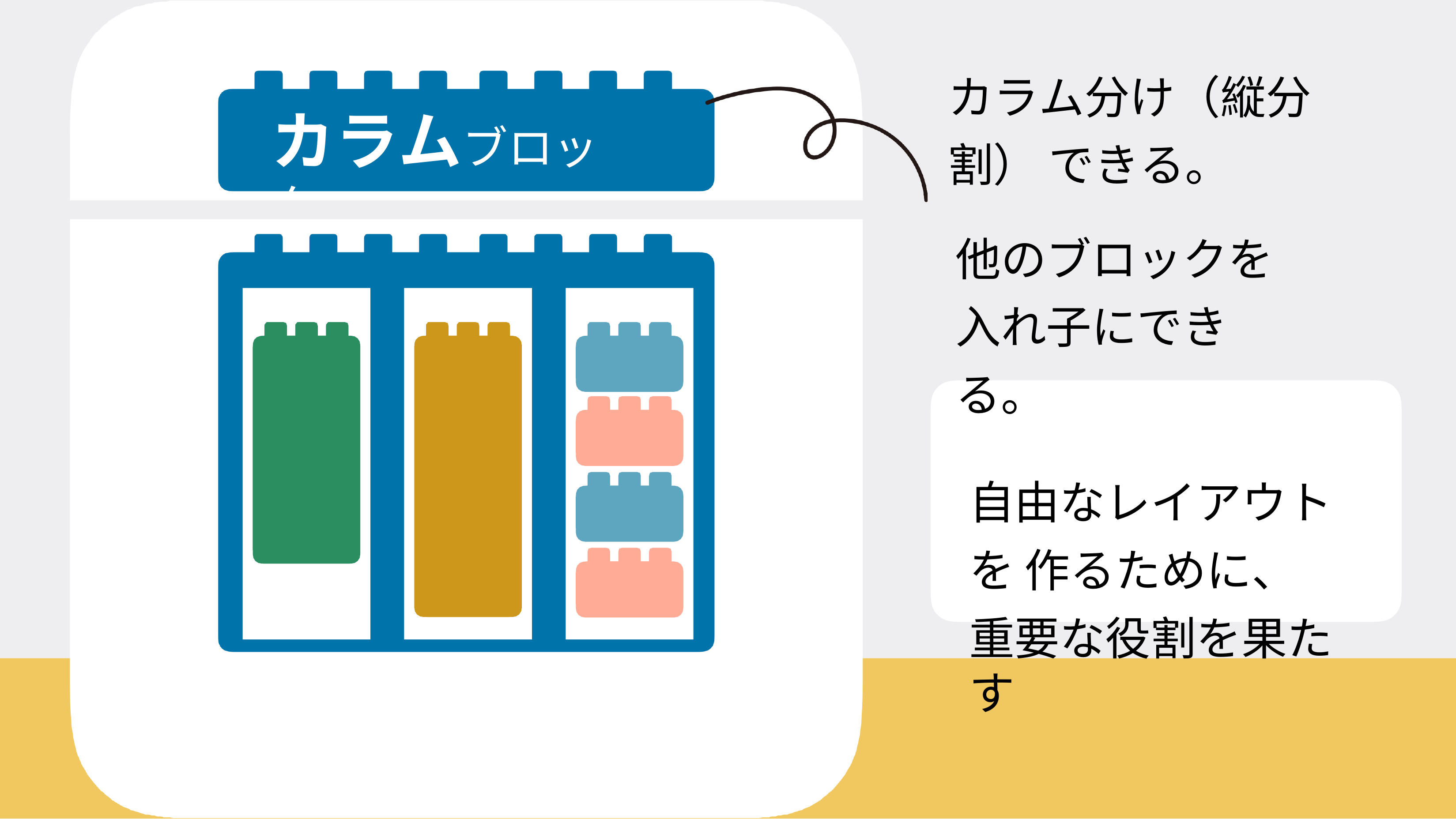

# カラム分け（縦分割） できる。
カラムブロック

他のブロックを 入れ子にできる。
自由なレイアウトを 作るために、
重要な役割を果たす